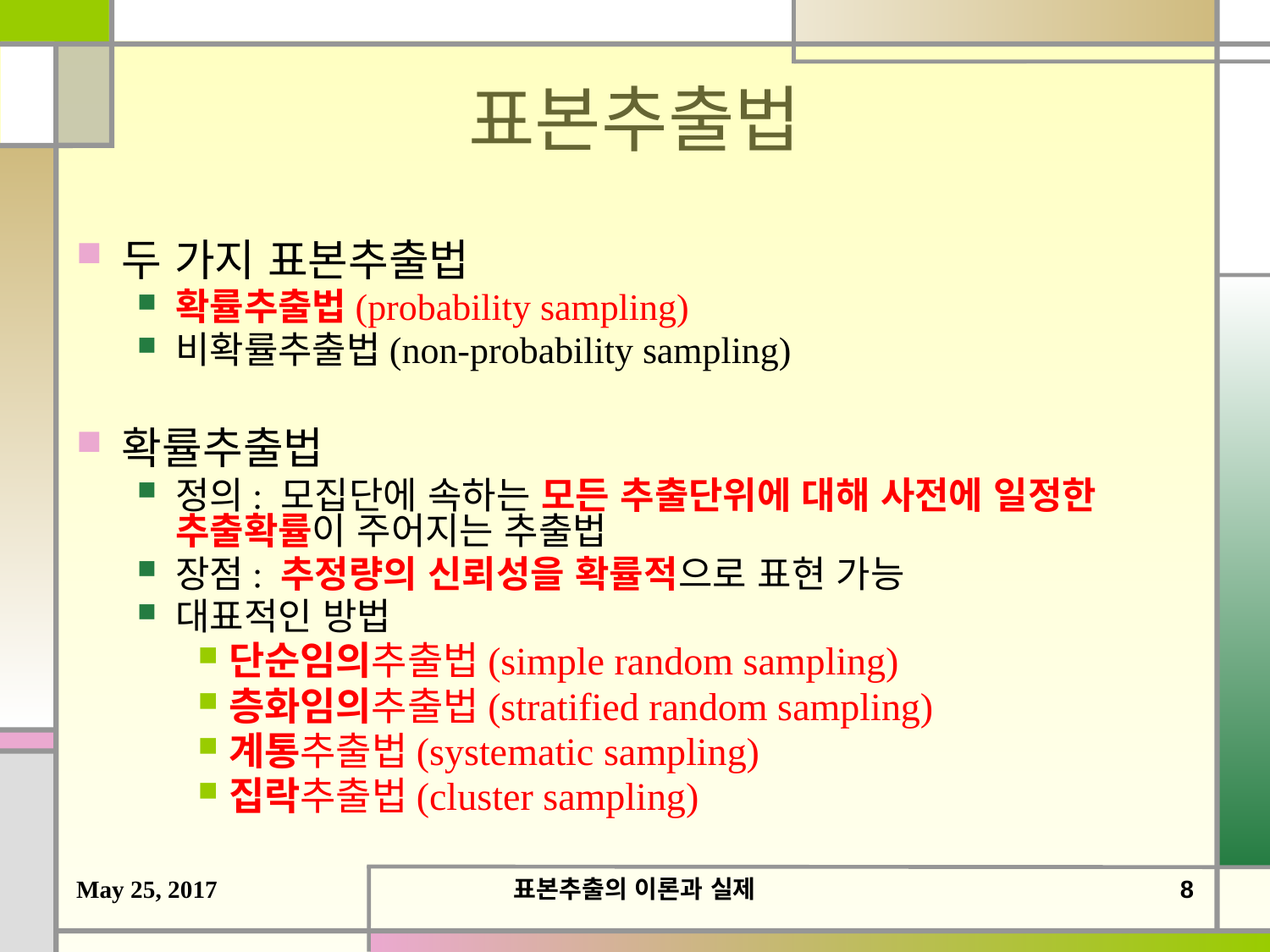

# 표본추출법
두 가지 표본추출법
확률추출법(probability sampling)
비확률추출법(non-probability sampling)

확률추출법
정의: 모집단에 속하는 모든 추출단위에 대해 사전에 일정한 추출확률이 주어지는 추출법
장점: 추정량의 신뢰성을 확률적으로 표현 가능
대표적인 방법
단순임의추출법(simple random sampling)
층화임의추출법(stratified random sampling)
계통추출법(systematic sampling)
집락추출법(cluster sampling)
May 25, 2017

표본추출의 이론과 실제

8